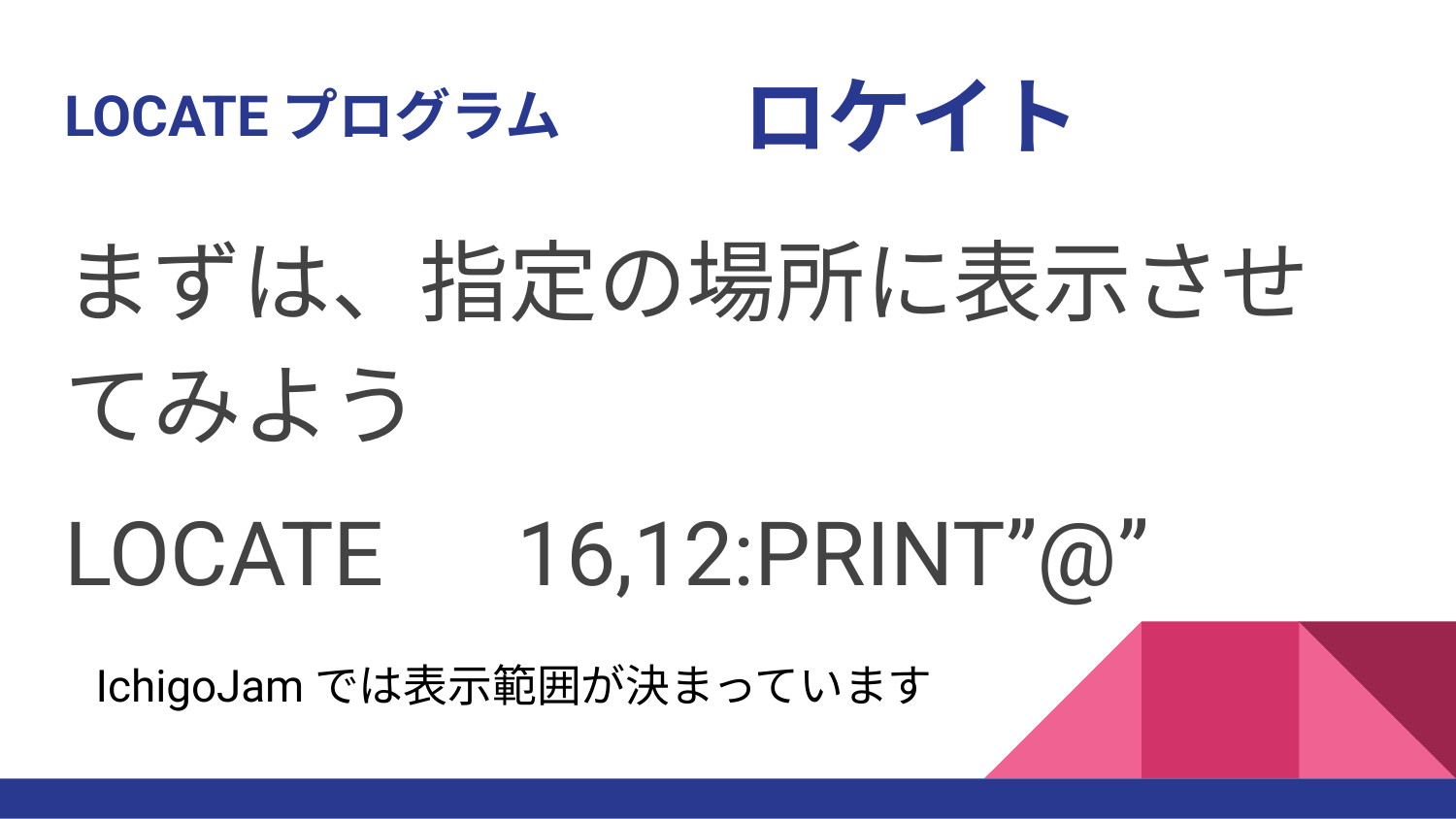

ロケイト
# LOCATEプログラム
まずは、指定の場所に表示させてみよう
LOCATE　16,12:PRINT”@”
IchigoJamでは表示範囲が決まっています